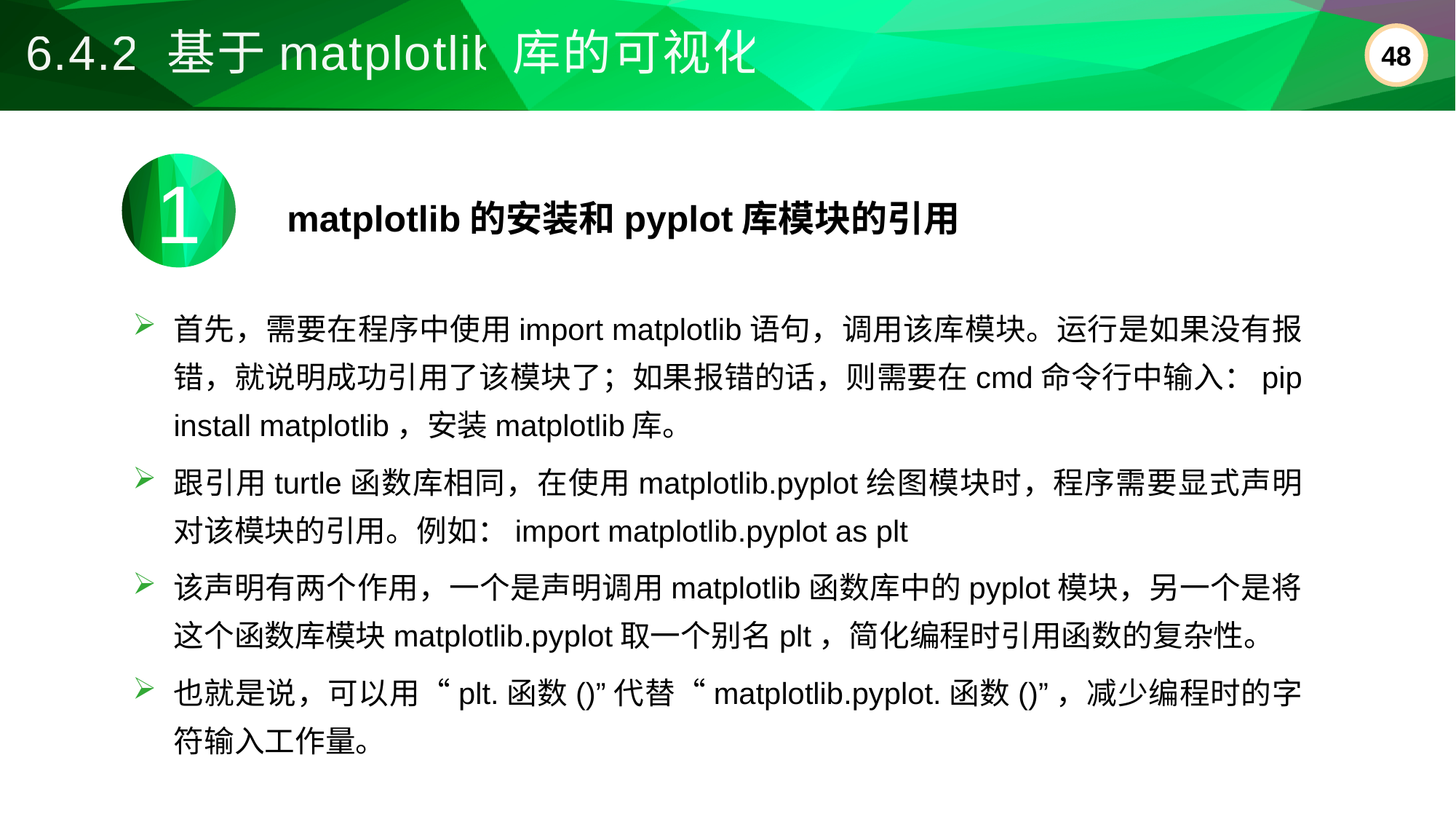

6.4.2 基于matplotlib库的可视化
1
matplotlib的安装和pyplot库模块的引用
首先，需要在程序中使用import matplotlib语句，调用该库模块。运行是如果没有报错，就说明成功引用了该模块了；如果报错的话，则需要在cmd命令行中输入：pip install matplotlib，安装matplotlib库。
跟引用turtle函数库相同，在使用matplotlib.pyplot绘图模块时，程序需要显式声明对该模块的引用。例如：import matplotlib.pyplot as plt
该声明有两个作用，一个是声明调用matplotlib函数库中的pyplot模块，另一个是将这个函数库模块matplotlib.pyplot取一个别名plt，简化编程时引用函数的复杂性。
也就是说，可以用“plt.函数()”代替“matplotlib.pyplot.函数()”，减少编程时的字符输入工作量。